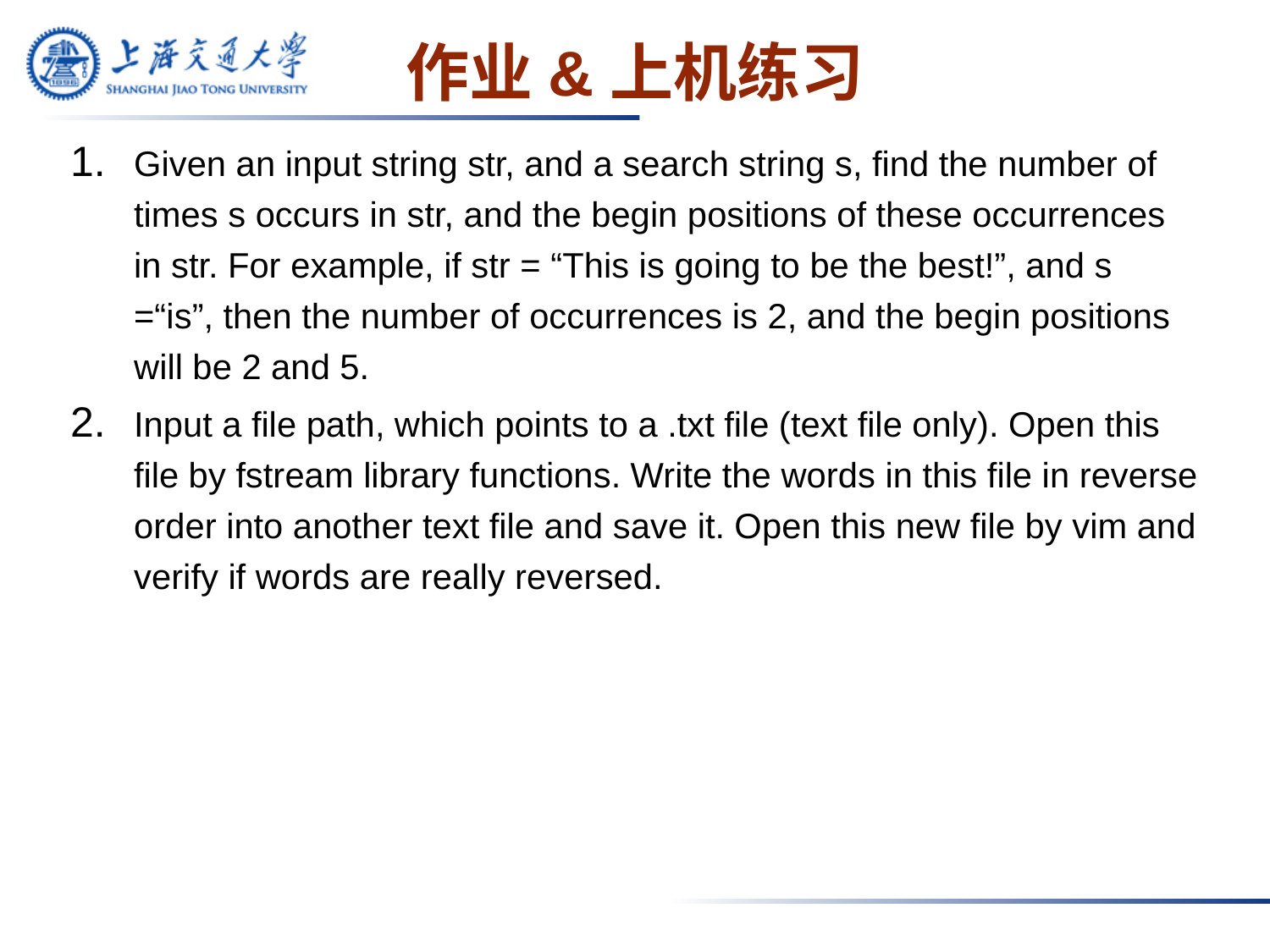

# 作业&上机练习
Given an input string str, and a search string s, find the number of times s occurs in str, and the begin positions of these occurrences in str. For example, if str = “This is going to be the best!”, and s =“is”, then the number of occurrences is 2, and the begin positions will be 2 and 5.
Input a file path, which points to a .txt file (text file only). Open this file by fstream library functions. Write the words in this file in reverse order into another text file and save it. Open this new file by vim and verify if words are really reversed.